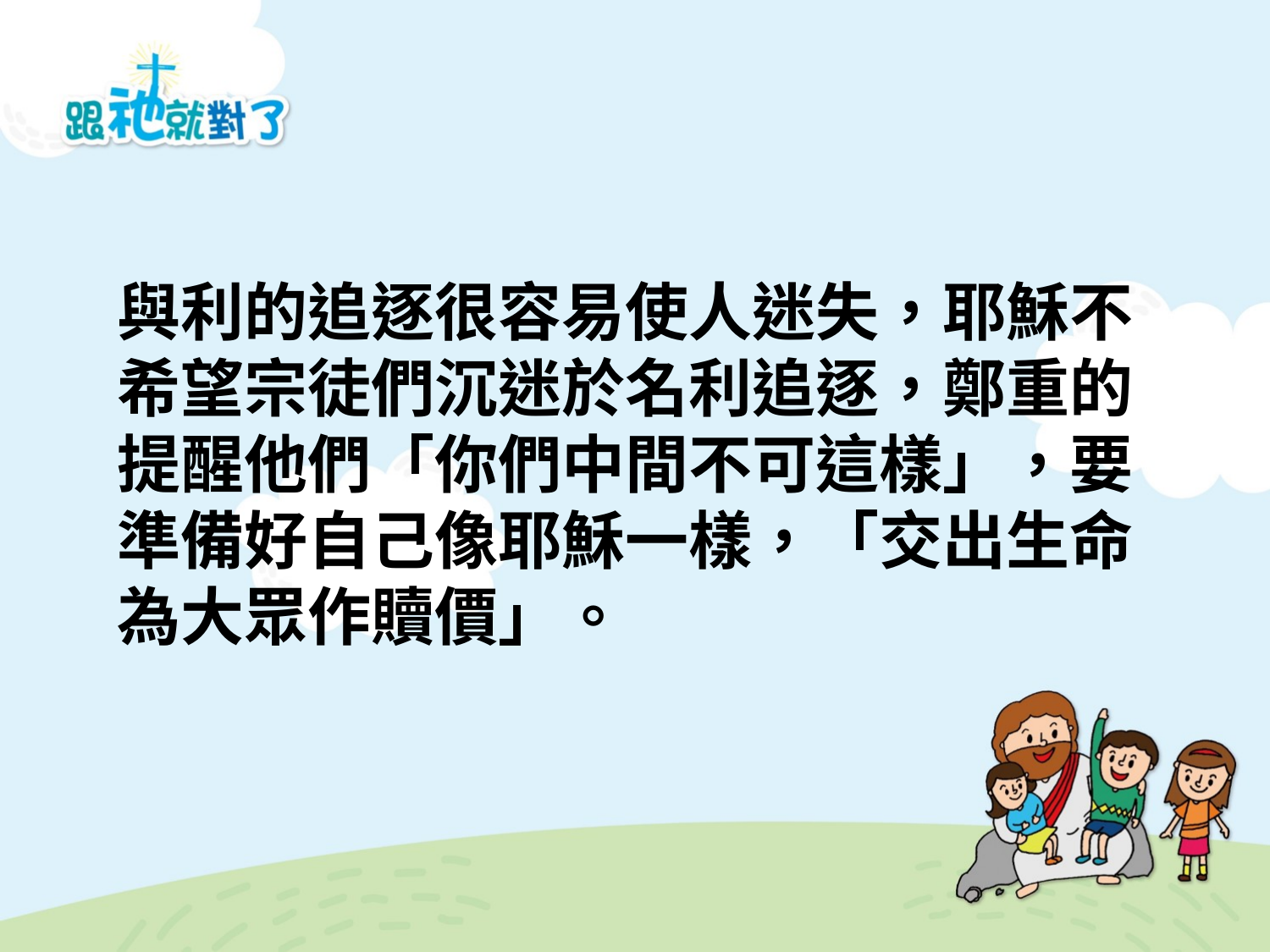

與利的追逐很容易使人迷失，耶穌不希望宗徒們沉迷於名利追逐，鄭重的提醒他們「你們中間不可這樣」，要準備好自己像耶穌一樣，「交出生命為大眾作贖價」。